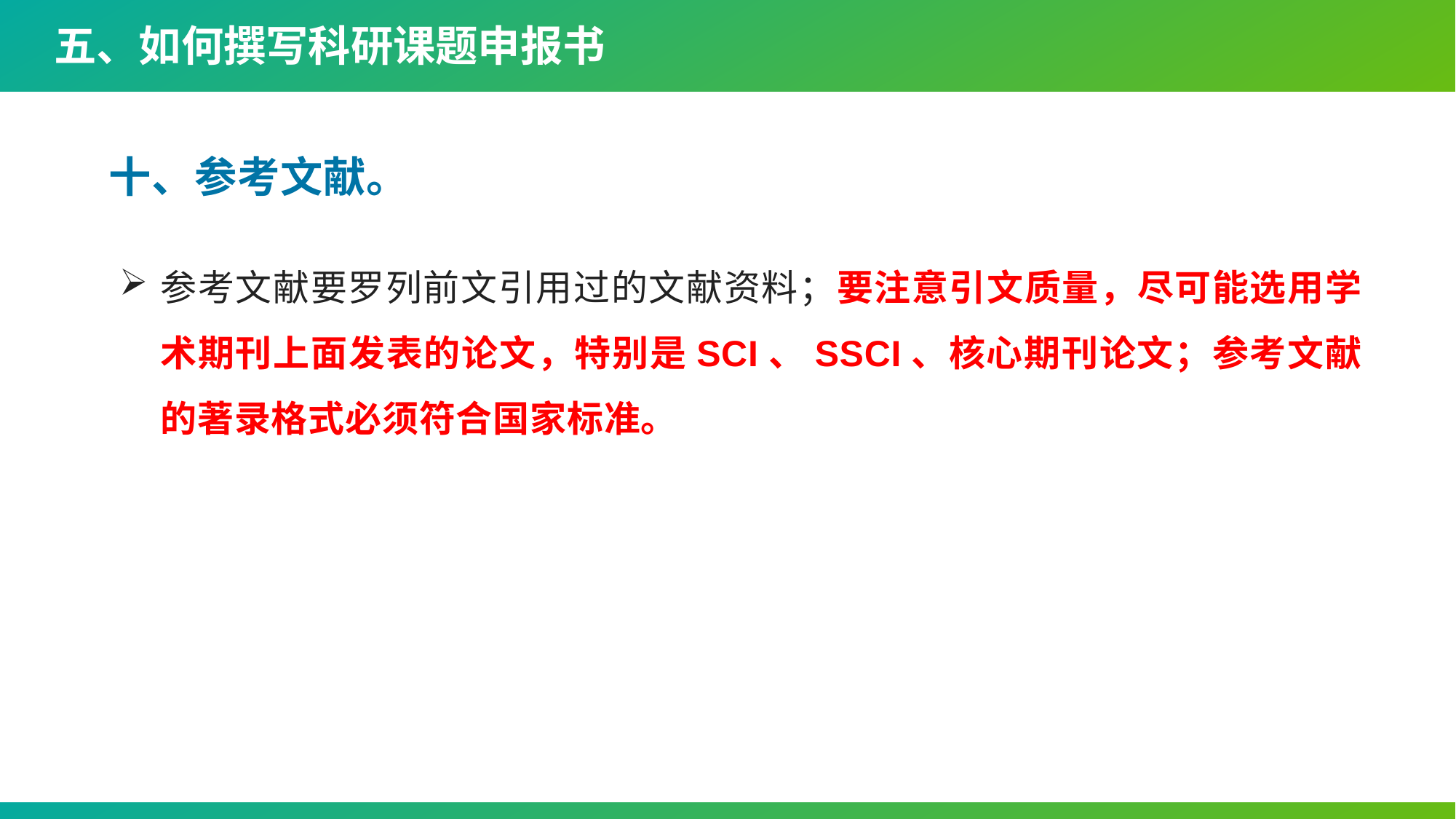

五、如何撰写科研课题申报书
十、参考文献。
参考文献要罗列前文引用过的文献资料；要注意引文质量，尽可能选用学术期刊上面发表的论文，特别是SCI、SSCI、核心期刊论文；参考文献的著录格式必须符合国家标准。